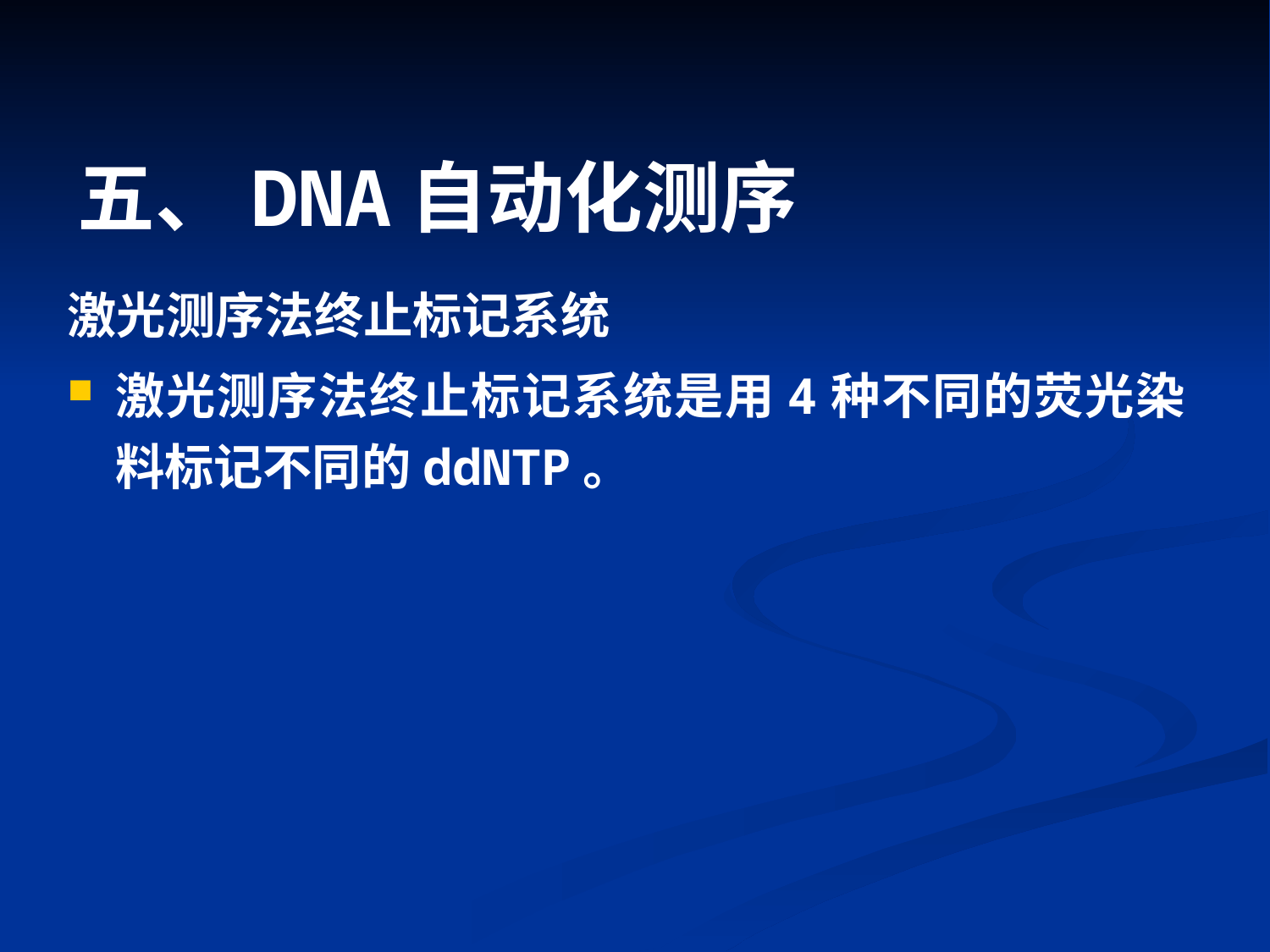

# 五、DNA自动化测序
激光测序法终止标记系统
激光测序法终止标记系统是用4种不同的荧光染料标记不同的ddNTP。